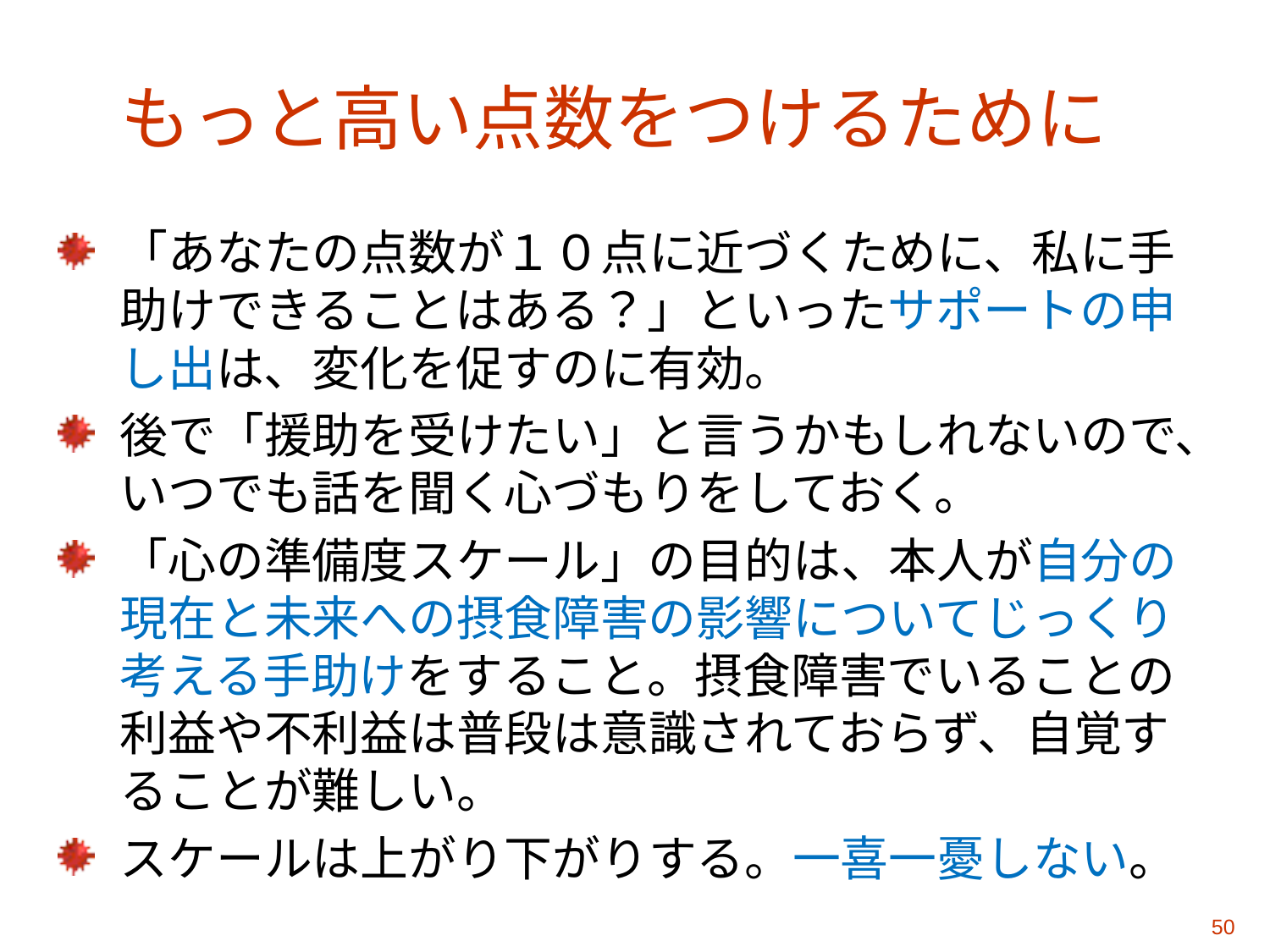

# もっと高い点数をつけるために
「あなたの点数が１０点に近づくために、私に手助けできることはある？」といったサポートの申し出は、変化を促すのに有効。
後で「援助を受けたい」と言うかもしれないので、いつでも話を聞く心づもりをしておく。
「心の準備度スケール」の目的は、本人が自分の現在と未来への摂食障害の影響についてじっくり考える手助けをすること。摂食障害でいることの利益や不利益は普段は意識されておらず、自覚することが難しい。
スケールは上がり下がりする。一喜一憂しない。
50